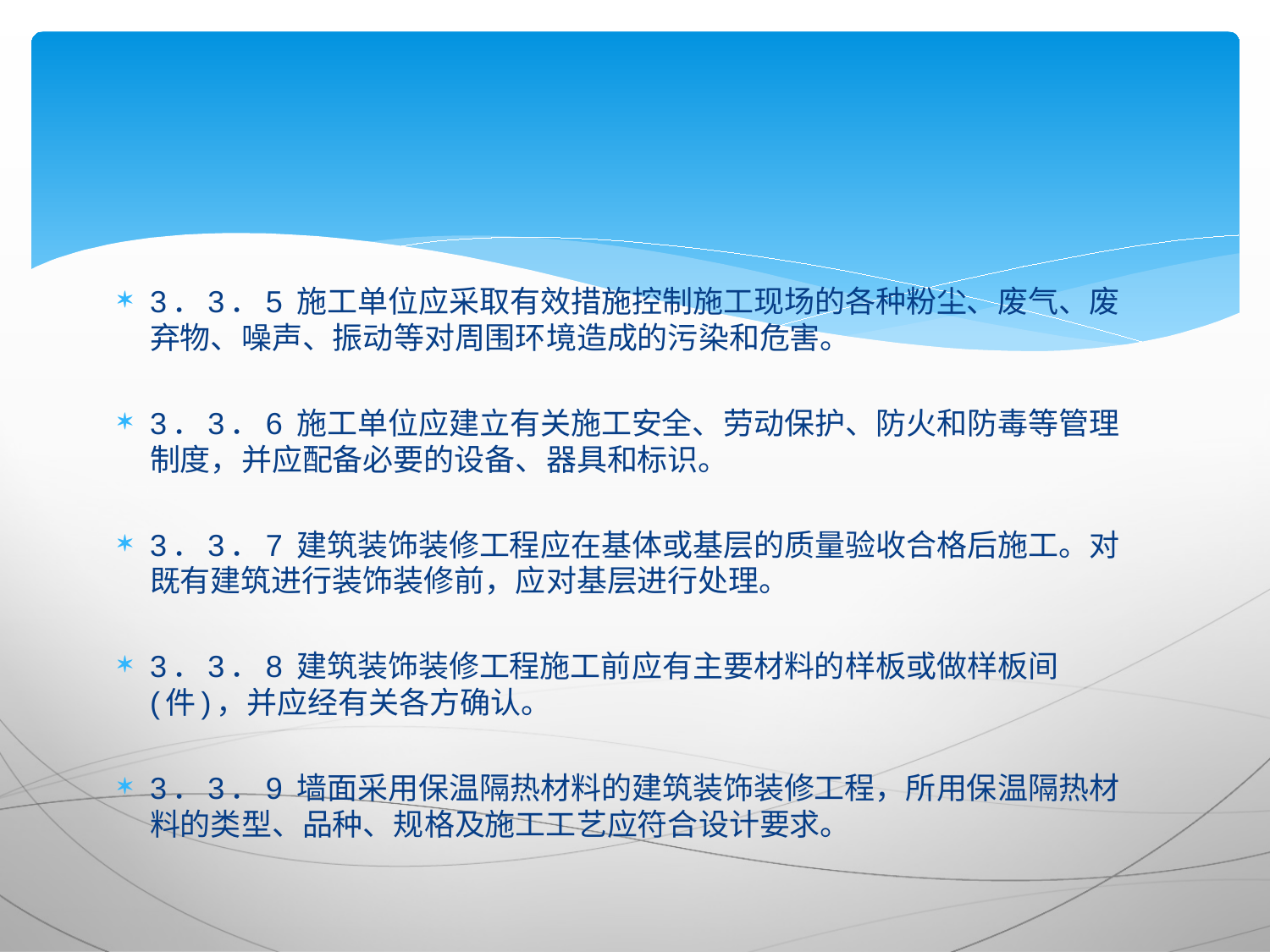

#
3．3．5 施工单位应采取有效措施控制施工现场的各种粉尘、废气、废弃物、噪声、振动等对周围环境造成的污染和危害。

3．3．6 施工单位应建立有关施工安全、劳动保护、防火和防毒等管理制度，并应配备必要的设备、器具和标识。

3．3．7 建筑装饰装修工程应在基体或基层的质量验收合格后施工。对既有建筑进行装饰装修前，应对基层进行处理。

3．3．8 建筑装饰装修工程施工前应有主要材料的样板或做样板间(件)，并应经有关各方确认。

3．3．9 墙面采用保温隔热材料的建筑装饰装修工程，所用保温隔热材料的类型、品种、规格及施工工艺应符合设计要求。